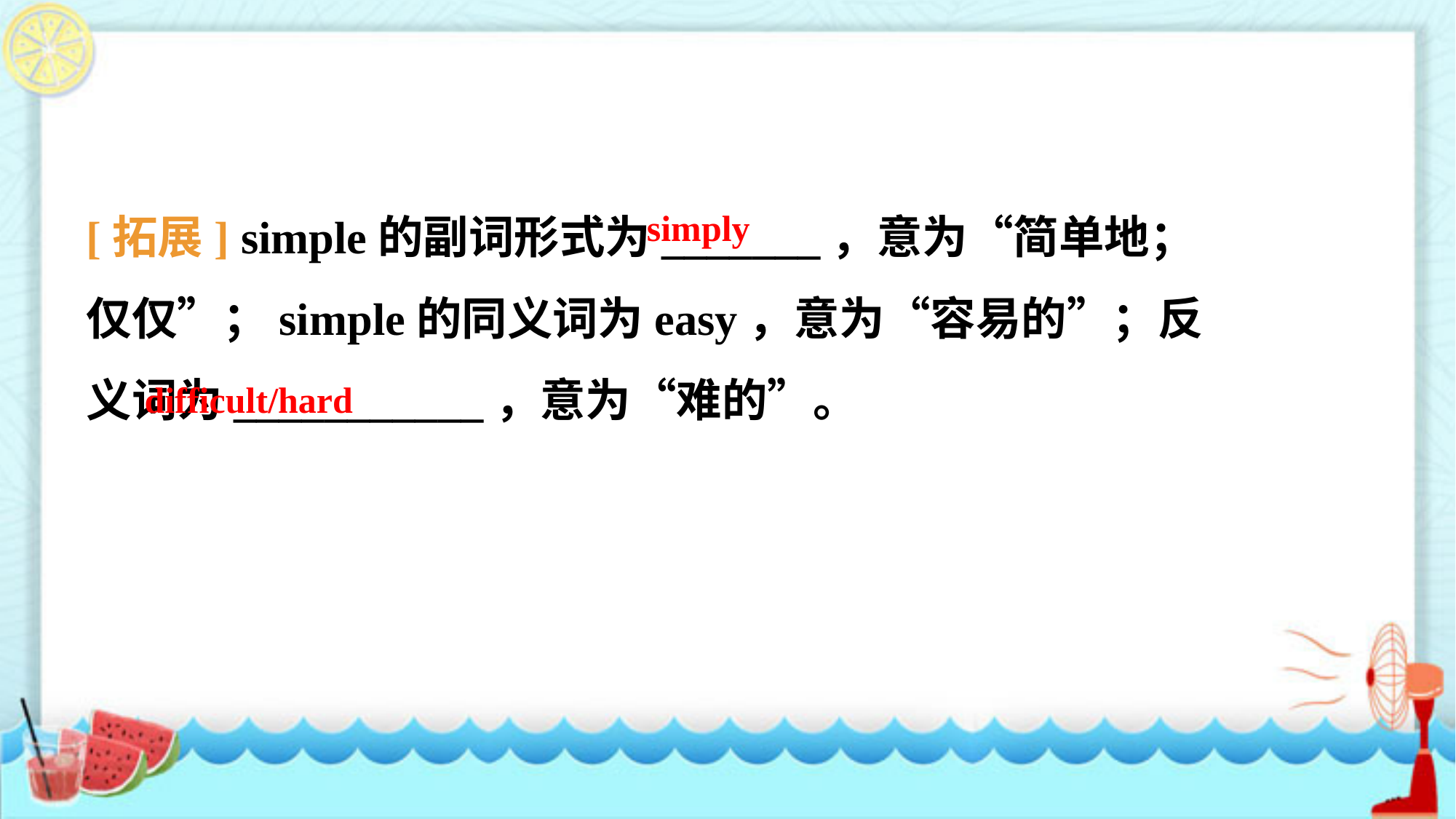

[拓展] simple的副词形式为_______，意为“简单地；仅仅”；simple的同义词为easy，意为“容易的”；反义词为___________，意为“难的”。
simply
difficult/hard